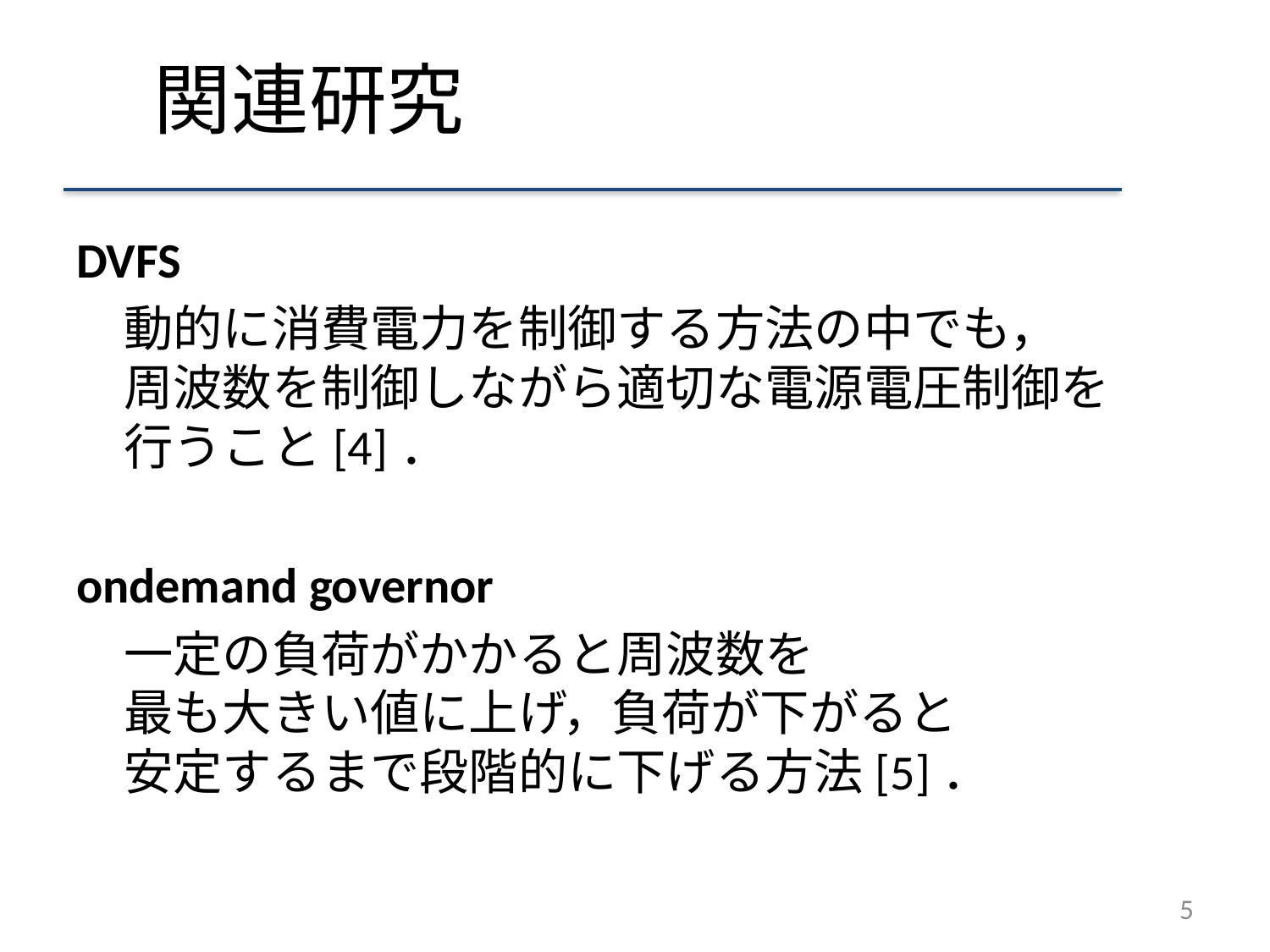

# 関連研究
DVFS
	動的に消費電力を制御する方法の中でも，
周波数を制御しながら適切な電源電圧制御を
行うこと[4]．

ondemand governor
	一定の負荷がかかると周波数を
最も大きい値に上げ，負荷が下がると
安定するまで段階的に下げる方法[5]．
5